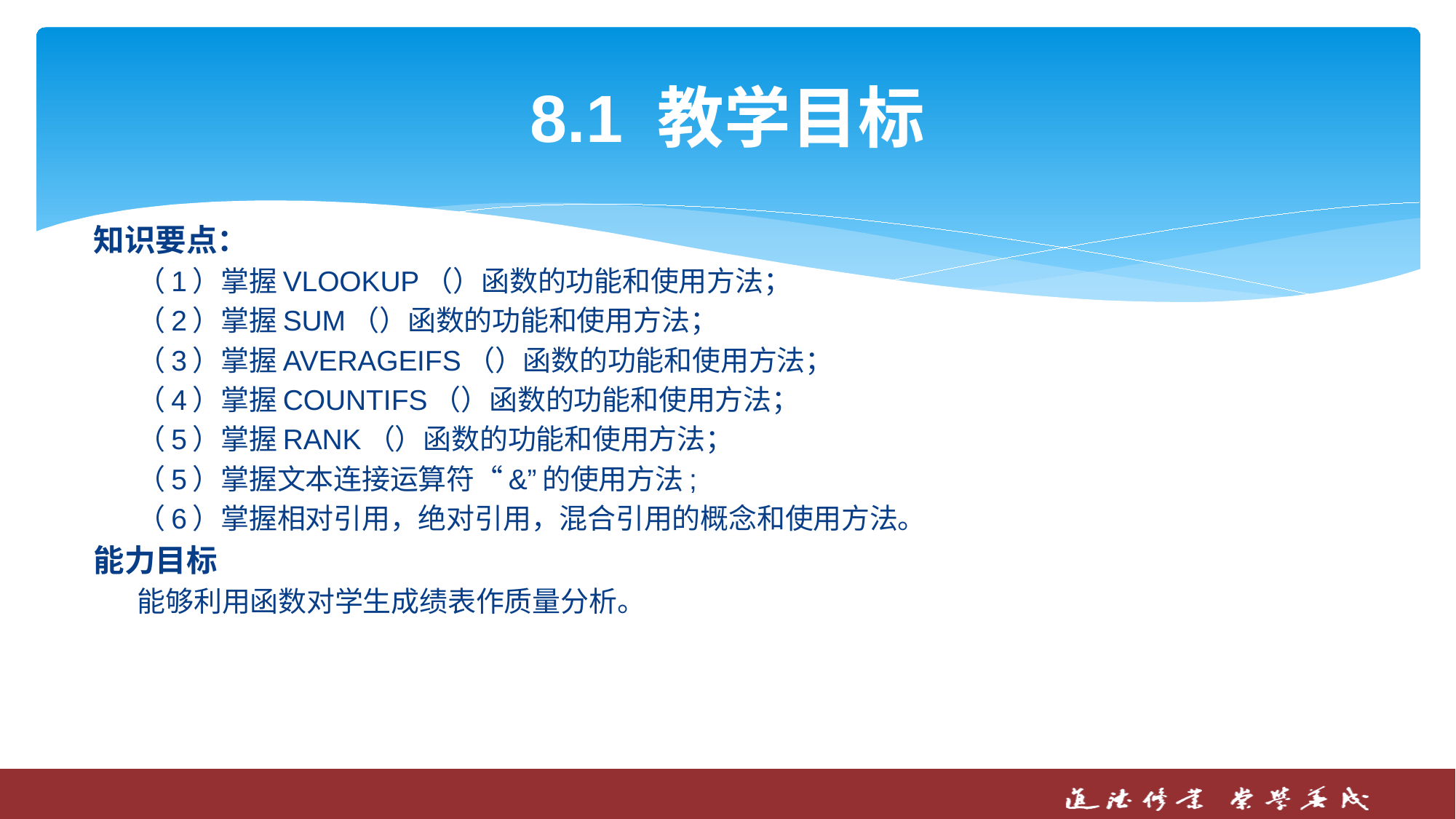

# 8.1 教学目标
知识要点：
（1）掌握VLOOKUP（）函数的功能和使用方法；
（2）掌握SUM（）函数的功能和使用方法；
（3）掌握AVERAGEIFS（）函数的功能和使用方法；
（4）掌握COUNTIFS（）函数的功能和使用方法；
（5）掌握RANK（）函数的功能和使用方法；
（5）掌握文本连接运算符“&”的使用方法;
（6）掌握相对引用，绝对引用，混合引用的概念和使用方法。
能力目标
能够利用函数对学生成绩表作质量分析。